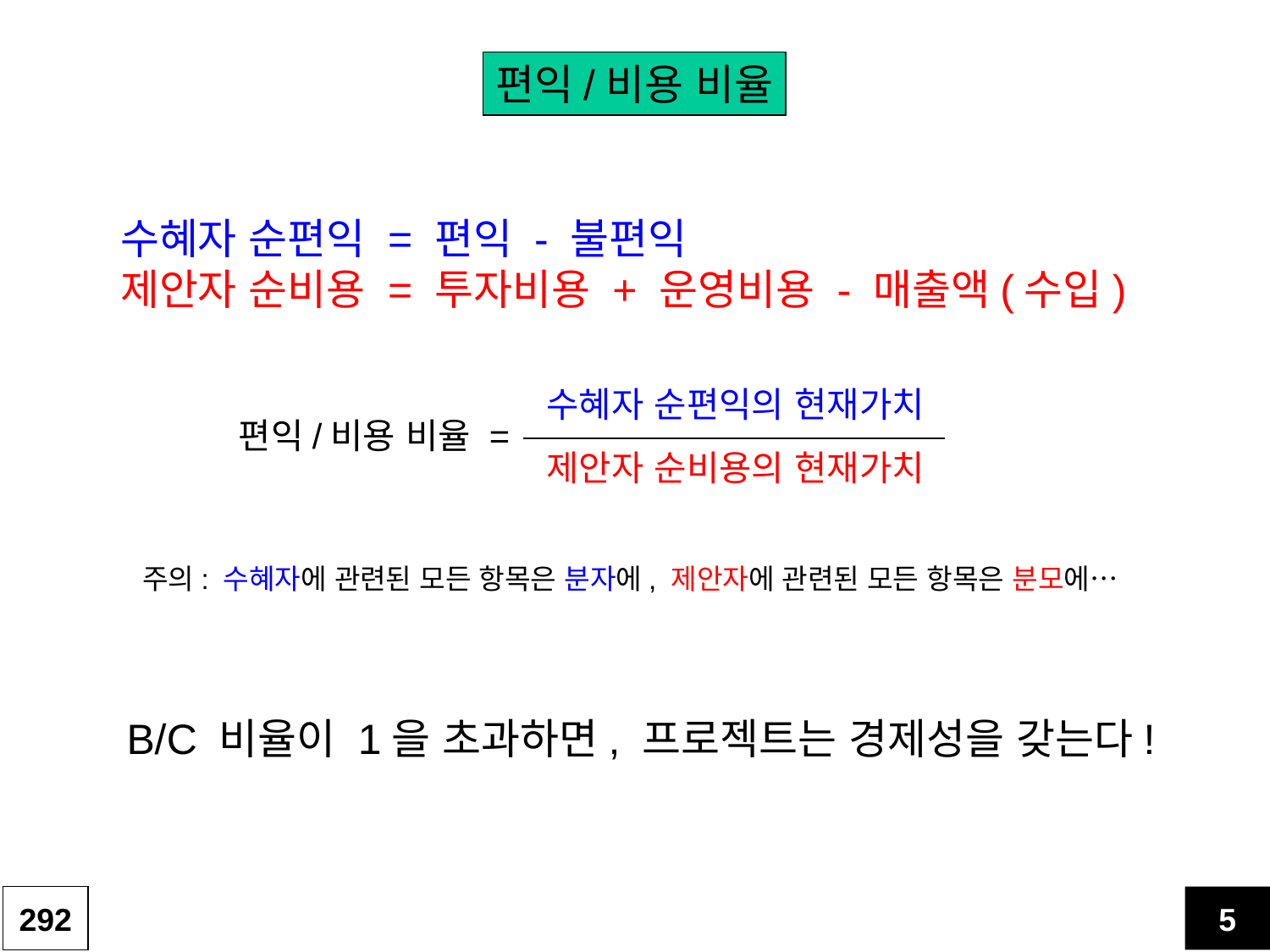

편익/비용 비율
수혜자 순편익 = 편익 - 불편익
제안자 순비용 = 투자비용 + 운영비용 - 매출액(수입)
수혜자 순편익의 현재가치
편익/비용 비율 =
제안자 순비용의 현재가치
주의: 수혜자에 관련된 모든 항목은 분자에, 제안자에 관련된 모든 항목은 분모에…
B/C 비율이 1을 초과하면, 프로젝트는 경제성을 갖는다!
292
5